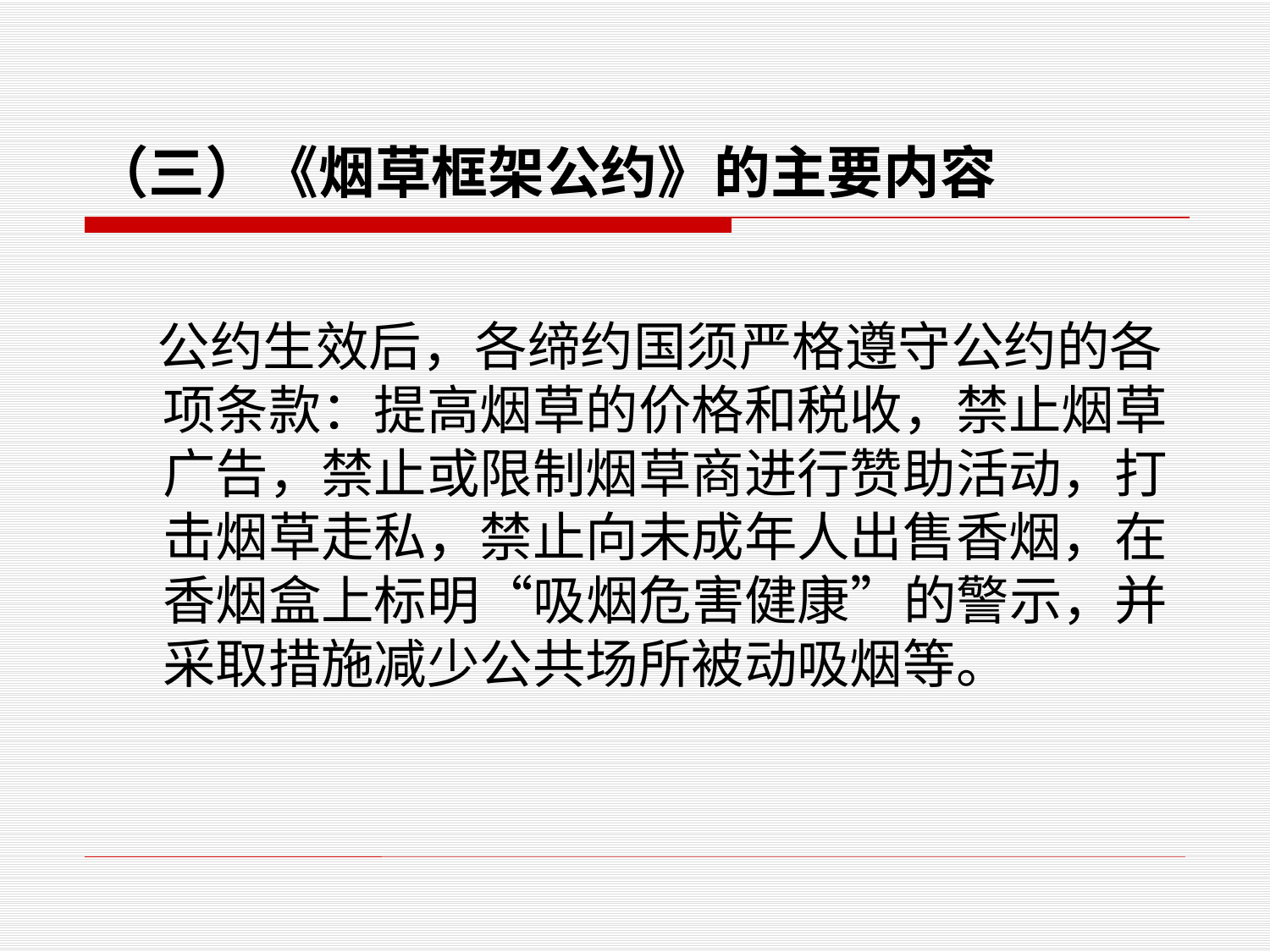

# （三）《烟草框架公约》的主要内容

    公约生效后，各缔约国须严格遵守公约的各项条款：提高烟草的价格和税收，禁止烟草广告，禁止或限制烟草商进行赞助活动，打击烟草走私，禁止向未成年人出售香烟，在香烟盒上标明“吸烟危害健康”的警示，并采取措施减少公共场所被动吸烟等。